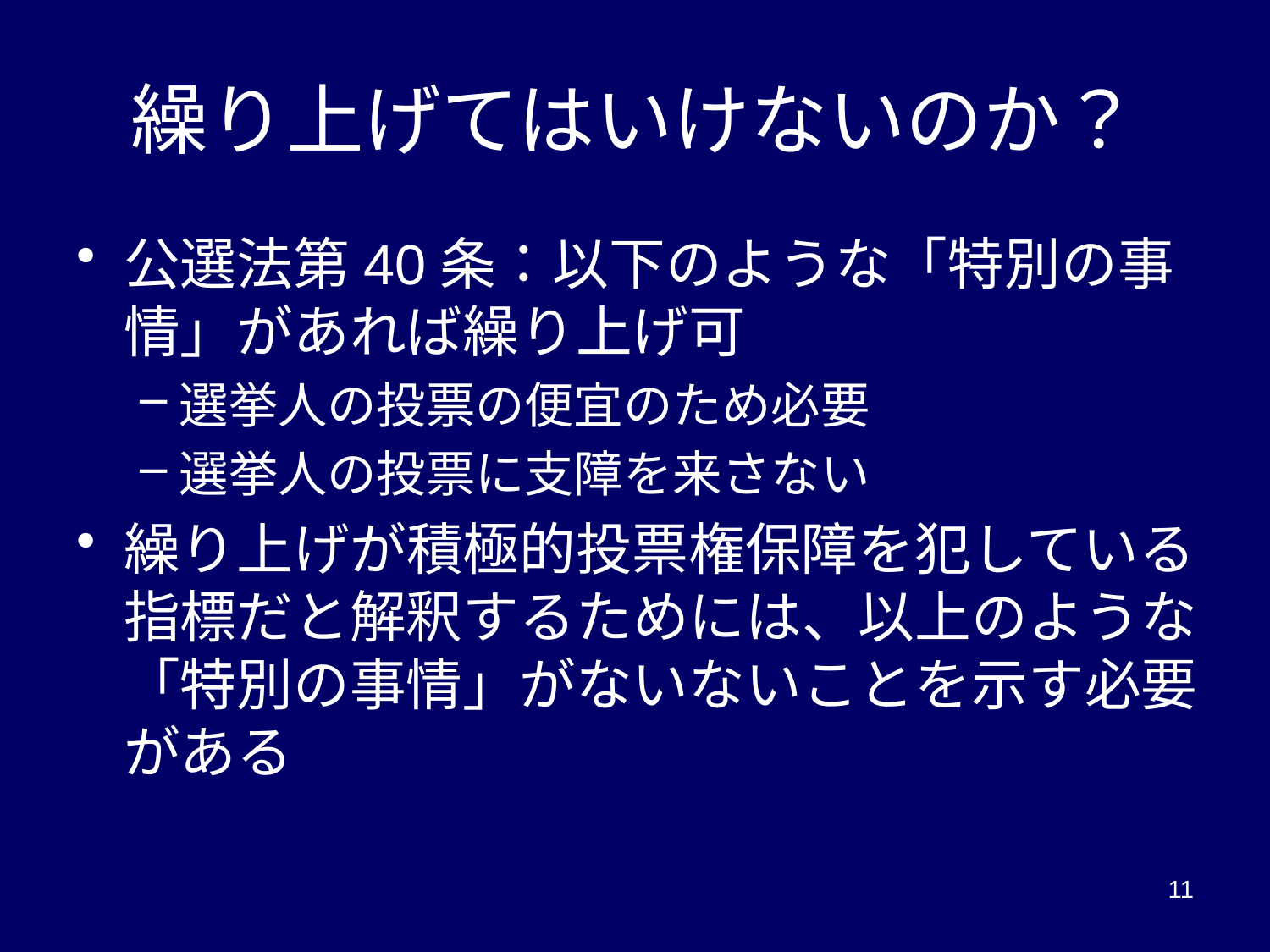

# 繰り上げてはいけないのか？
公選法第40条：以下のような「特別の事情」があれば繰り上げ可
選挙人の投票の便宜のため必要
選挙人の投票に支障を来さない
繰り上げが積極的投票権保障を犯している指標だと解釈するためには、以上のような「特別の事情」がないないことを示す必要がある

11